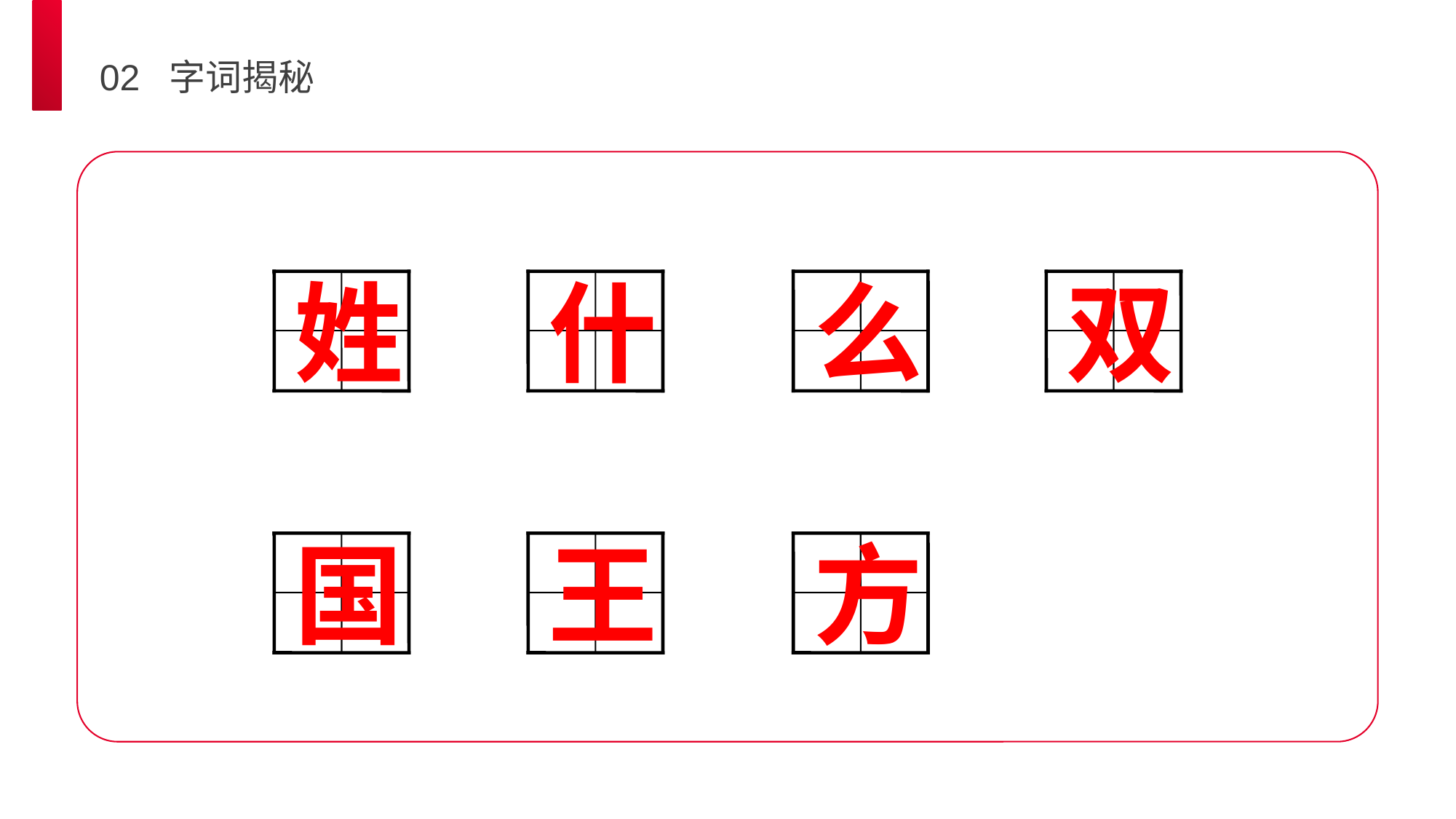

02  字词揭秘

姓
什
么
双

国
王
方